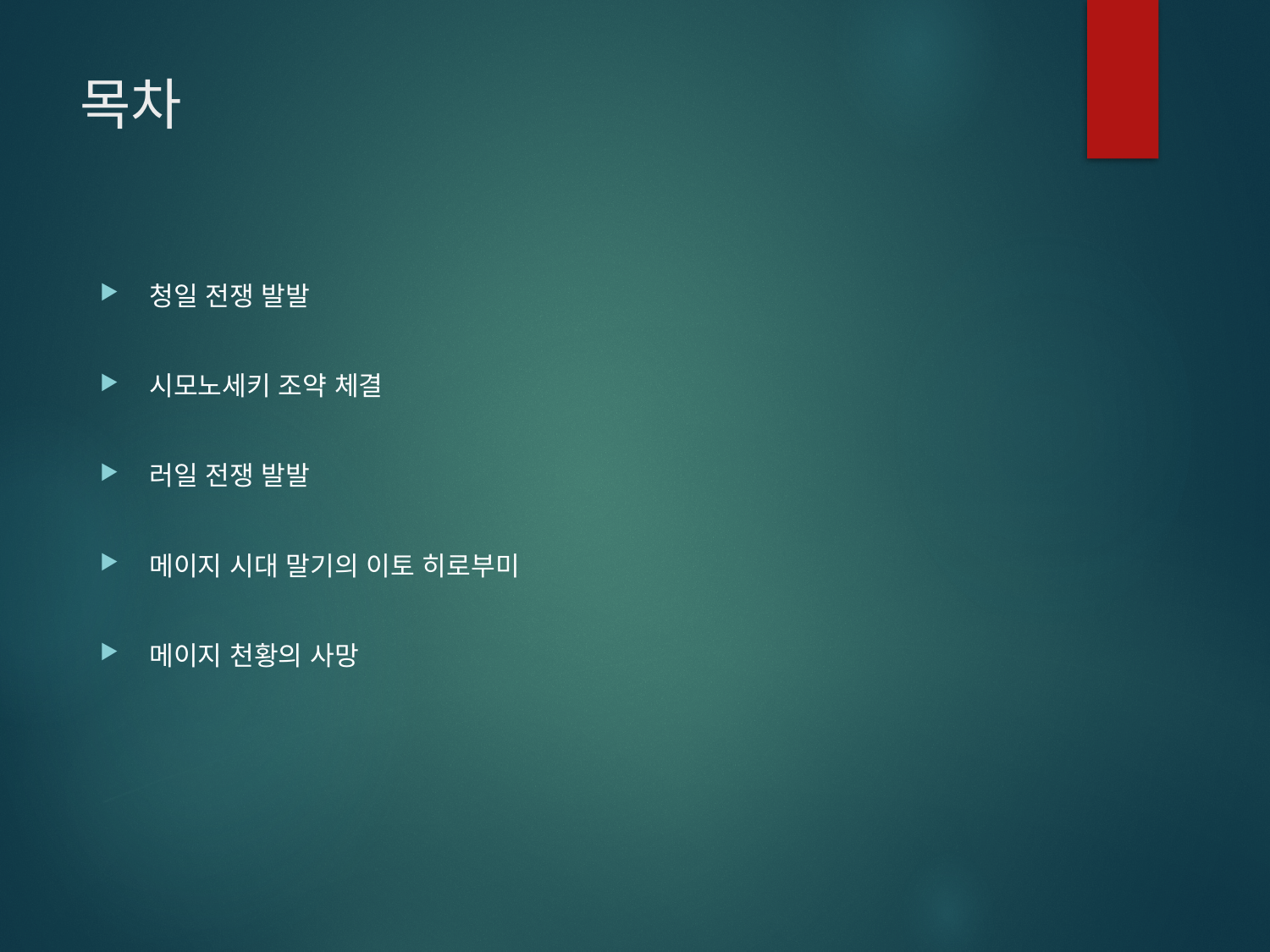

# 목차
 청일 전쟁 발발

 시모노세키 조약 체결

 러일 전쟁 발발

 메이지 시대 말기의 이토 히로부미

 메이지 천황의 사망